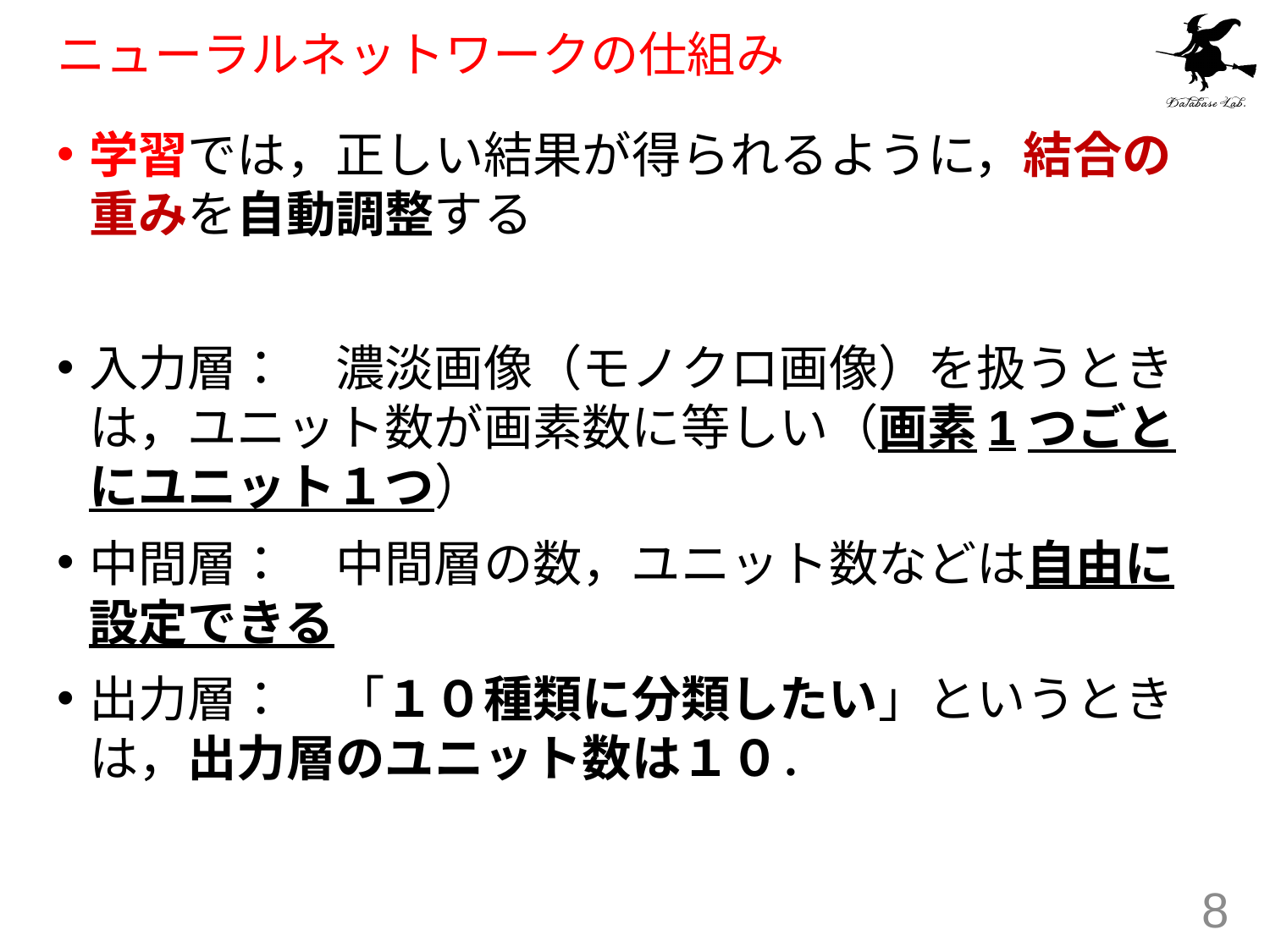

# ニューラルネットワークの仕組み
学習では，正しい結果が得られるように，結合の重みを自動調整する

入力層：　濃淡画像（モノクロ画像）を扱うときは，ユニット数が画素数に等しい（画素1つごとにユニット１つ）
中間層：　中間層の数，ユニット数などは自由に設定できる
出力層：　「１０種類に分類したい」というときは，出力層のユニット数は１０．
8